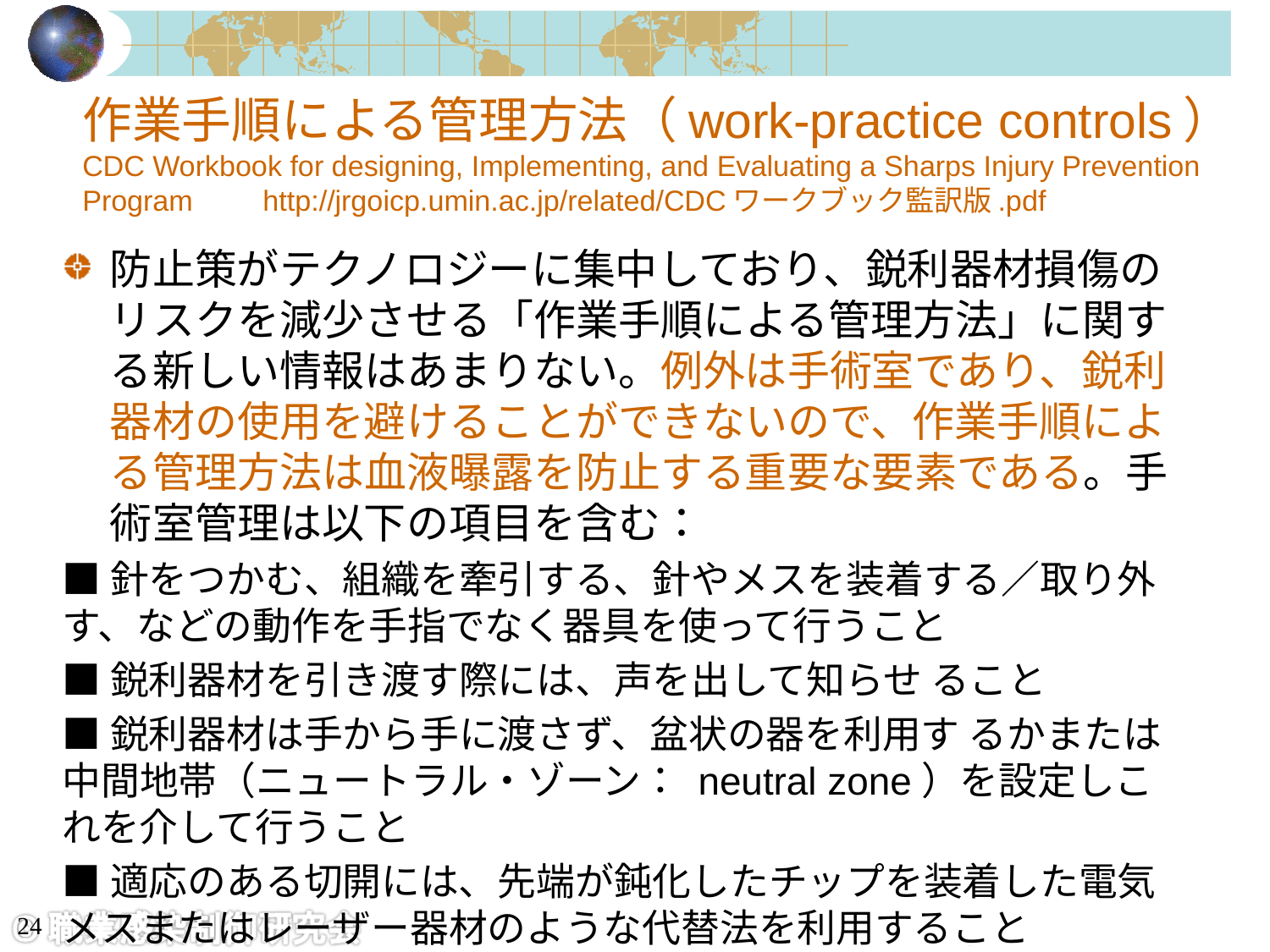

# 作業手順による管理方法（work-practice controls） CDC Workbook for designing, Implementing, and Evaluating a Sharps Injury Prevention Program　　http://jrgoicp.umin.ac.jp/related/CDCワークブック監訳版.pdf
防止策がテクノロジーに集中しており、鋭利器材損傷のリスクを減少させる「作業手順による管理方法」に関する新しい情報はあまりない。例外は手術室であり、鋭利器材の使用を避けることができないので、作業手順による管理方法は血液曝露を防止する重要な要素である。手術室管理は以下の項目を含む：
■針をつかむ、組織を牽引する、針やメスを装着する／取り外す、などの動作を手指でなく器具を使って行うこと
■鋭利器材を引き渡す際には、声を出して知らせ ること
■鋭利器材は手から手に渡さず、盆状の器を利用す るかまたは中間地帯（ニュートラル・ゾーン： neutral zone）を設定しこれを介して行うこと
■適応のある切開には、先端が鈍化したチップを装着した電気メスまたはレーザー器材のような代替法を利用すること
■可能であれば開放性手術にかわり内鏡視手術を行う

24